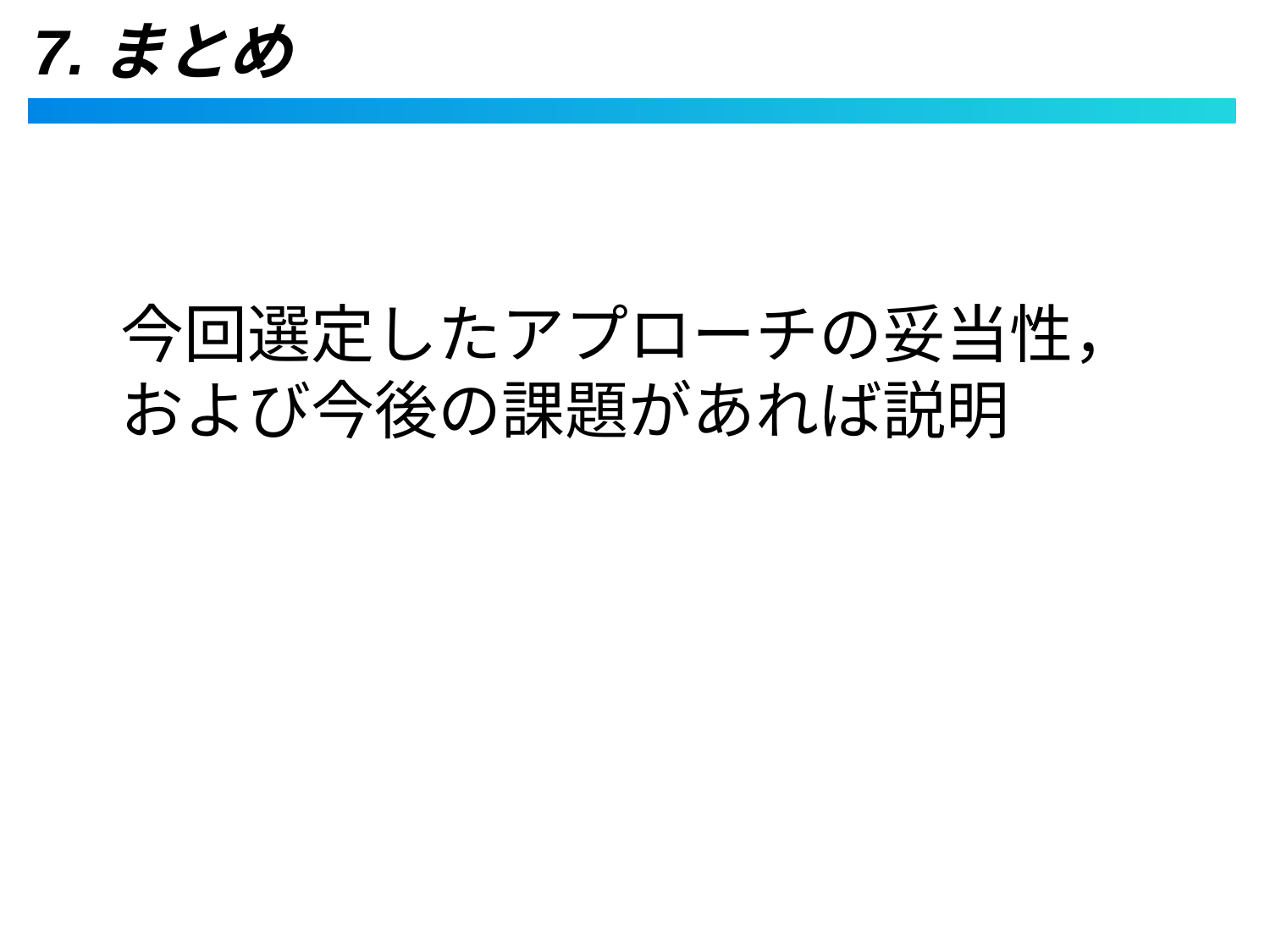

7.まとめ

今回選定したアプローチの妥当性，
および今後の課題があれば説明